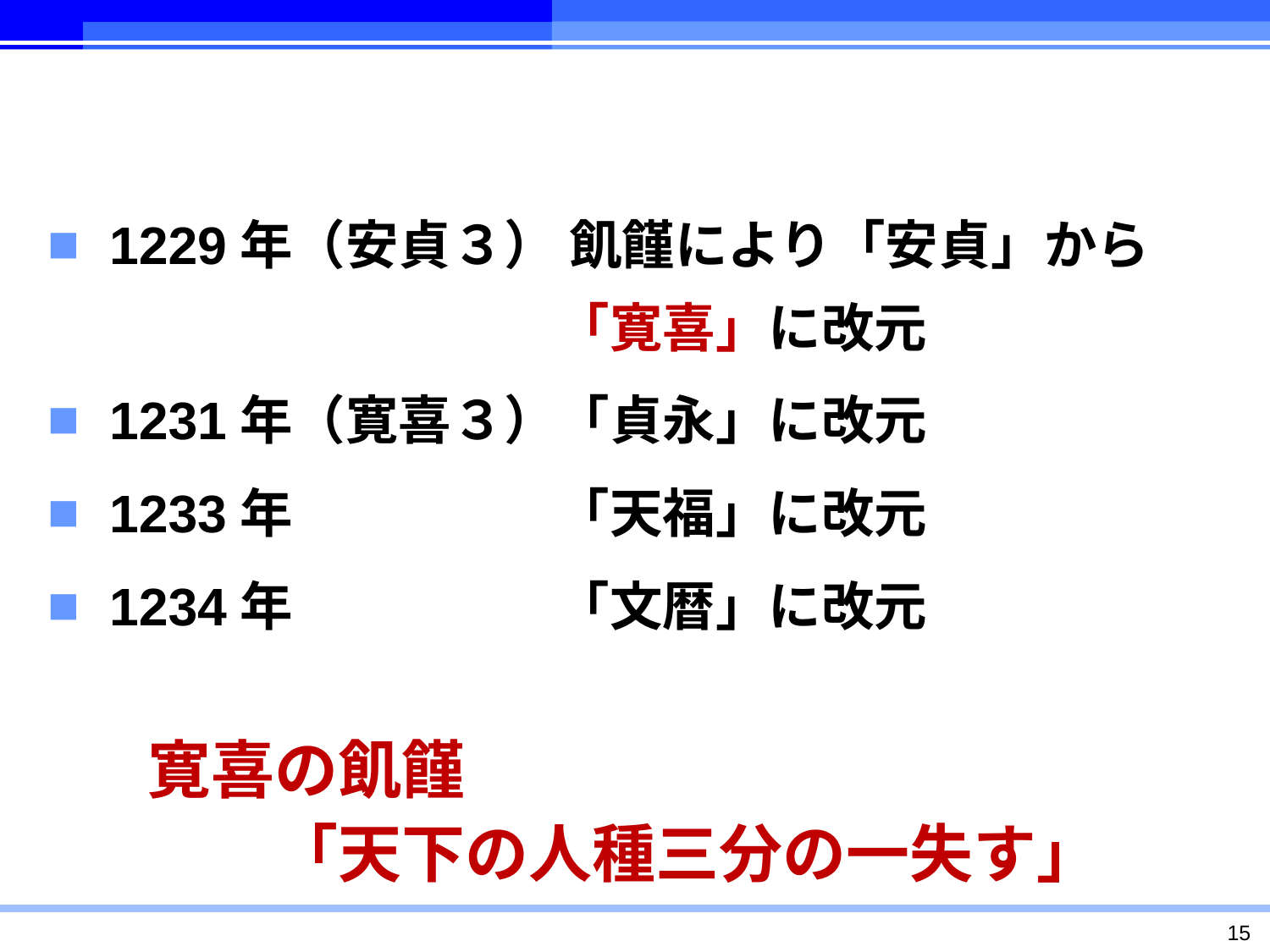

1229年（安貞３） 飢饉により「安貞」から
　　　　　　　　  「寛喜」に改元
1231年（寛喜３）「貞永」に改元
1233年　　　　　「天福」に改元
1234年　　　　　「文暦」に改元
寛喜の飢饉
　　「天下の人種三分の一失す」
15